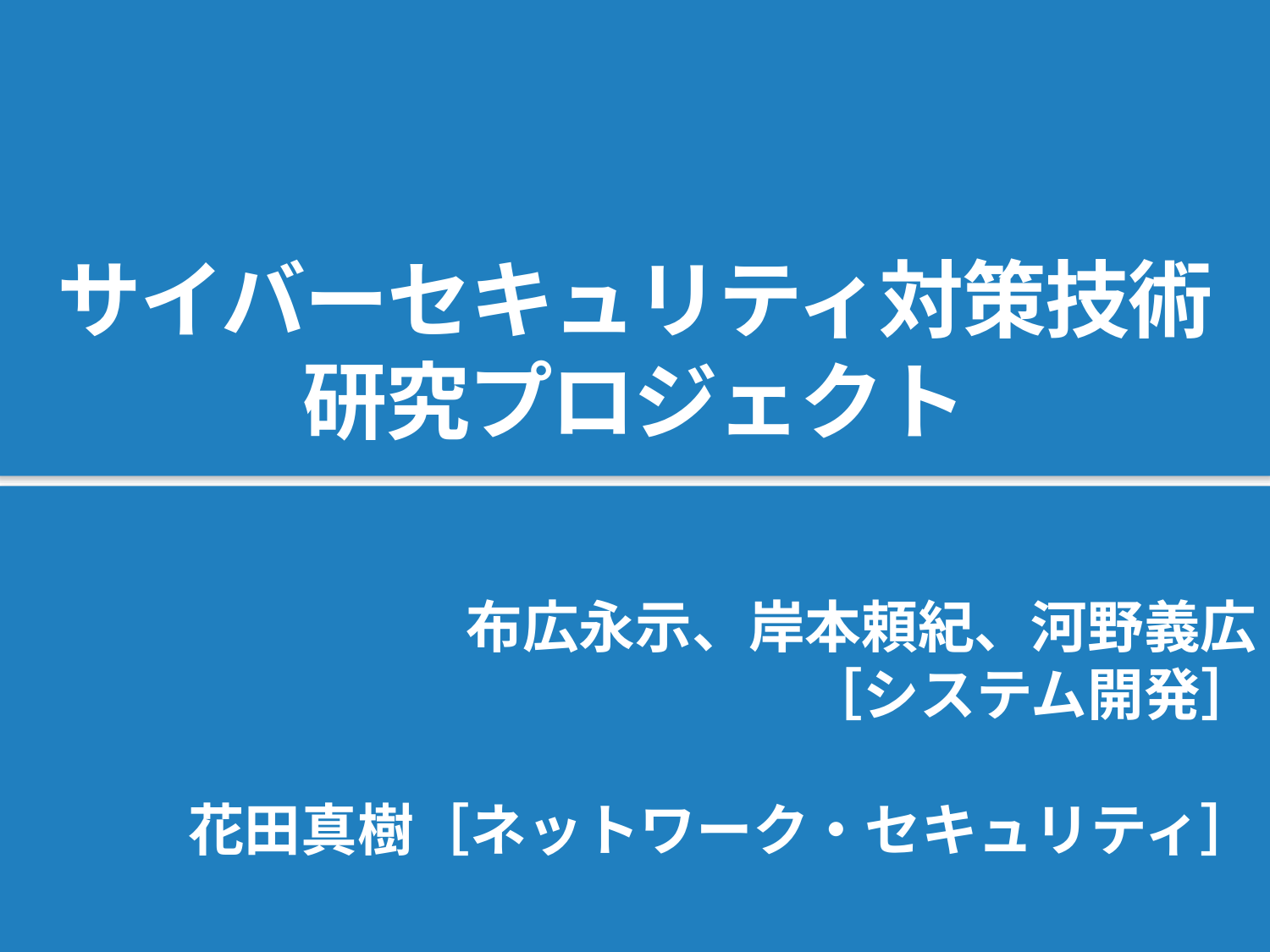

# サイバーセキュリティ対策技術 研究プロジェクト
布広永示、岸本頼紀、河野義広
　［システム開発］
花田真樹［ネットワーク・セキュリティ］